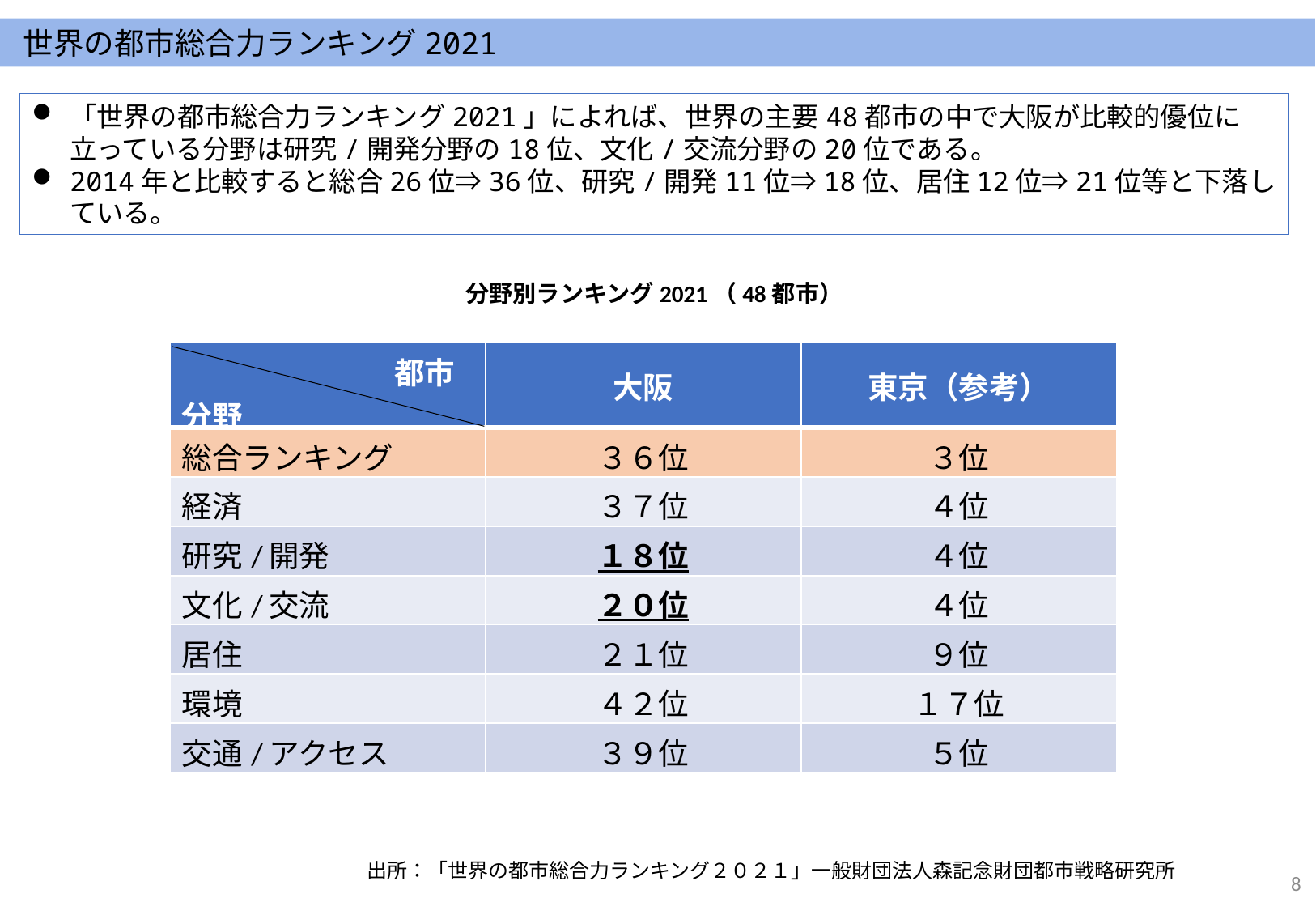

世界の都市総合力ランキング2021
P16　（都市総合力）分野別ランキング2014 世界の都市総合力ランキング２０１３
「世界の都市総合力ランキング2021」によれば、世界の主要48都市の中で大阪が比較的優位に立っている分野は研究/開発分野の18位、文化/交流分野の20位である。
2014年と比較すると総合26位⇒36位、研究/開発11位⇒18位、居住12位⇒21位等と下落している。
分野別ランキング2021（48都市）
| 都市 分野 | 大阪 | 東京（参考） |
| --- | --- | --- |
| 総合ランキング | ３６位 | ３位 |
| 経済 | ３７位 | ４位 |
| 研究/開発 | １８位 | ４位 |
| 文化/交流 | ２０位 | ４位 |
| 居住 | ２１位 | ９位 |
| 環境 | ４２位 | １７位 |
| 交通/アクセス | ３９位 | ５位 |
出所：「世界の都市総合力ランキング２０２１」一般財団法人森記念財団都市戦略研究所
8